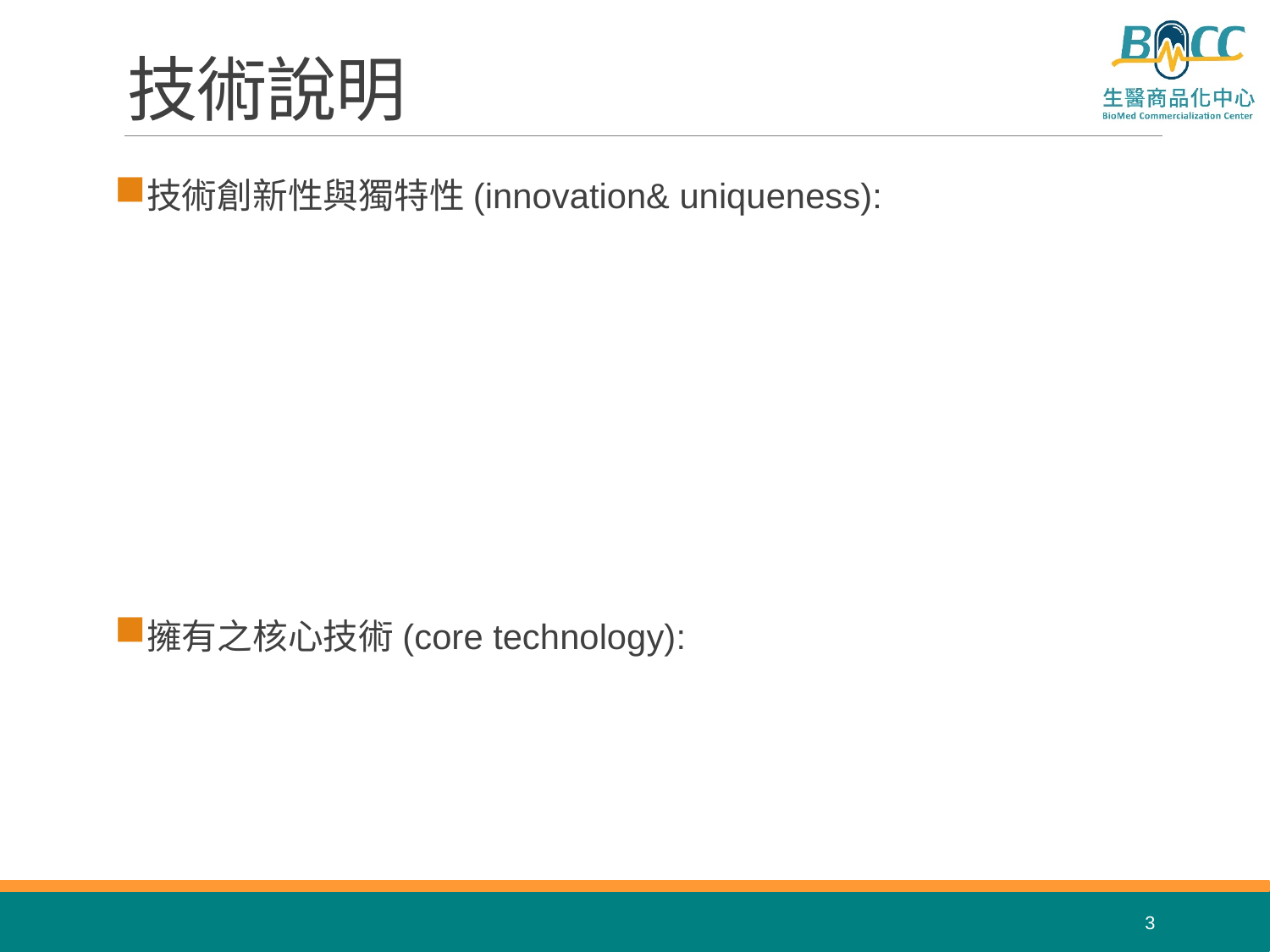

# 技術說明
技術創新性與獨特性(innovation& uniqueness):

擁有之核心技術(core technology):

3